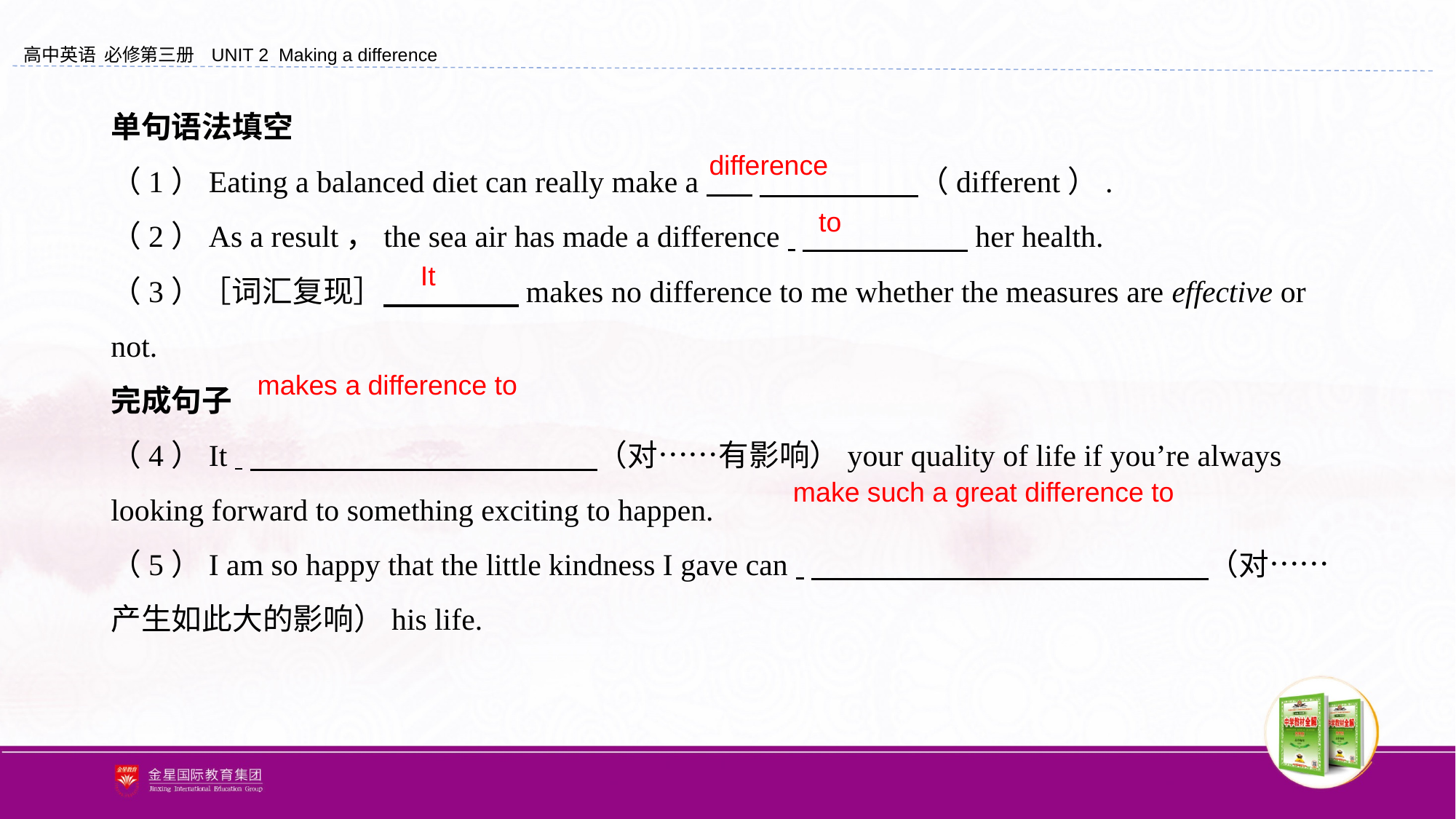

单句语法填空
（1）Eating a balanced diet can really make a       　　　　 　（different）.
（2）As a result，the sea air has made a difference  　　　　 　 her health.
（3）［词汇复现］ 　　　　 makes no difference to me whether the measures are effective or not.
完成句子
（4）It  　                  　　　  　　　（对……有影响）your quality of life if you’re always looking forward to something exciting to happen.
（5）I am so happy that the little kindness I gave can  　                                                  　（对……产生如此大的影响）his life.

difference
to
It
makes a difference to
make such a great difference to